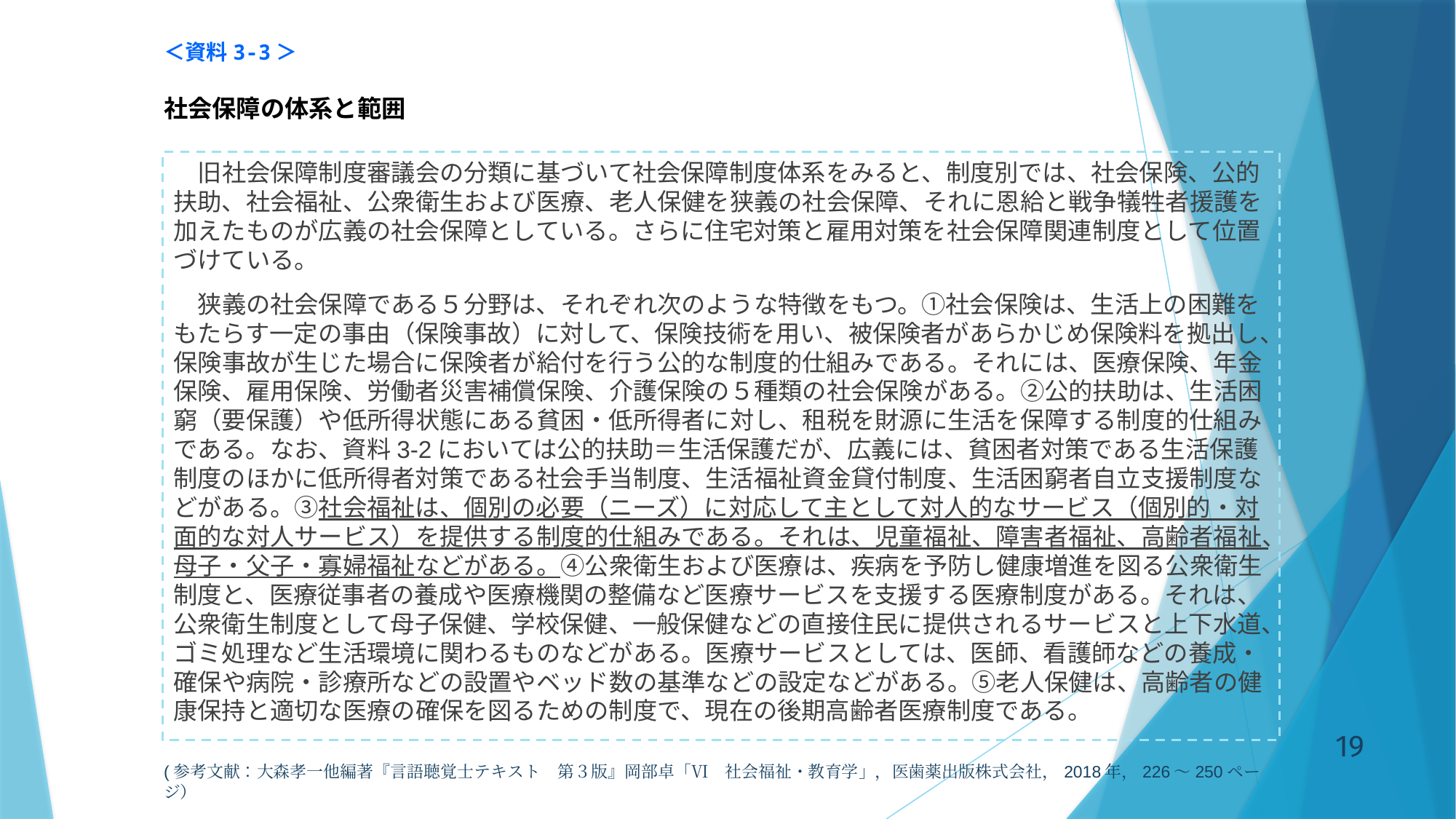

# ＜資料3-3＞ 社会保障の体系と範囲
　旧社会保障制度審議会の分類に基づいて社会保障制度体系をみると、制度別では、社会保険、公的扶助、社会福祉、公衆衛生および医療、老人保健を狭義の社会保障、それに恩給と戦争犠牲者援護を加えたものが広義の社会保障としている。さらに住宅対策と雇用対策を社会保障関連制度として位置づけている。
　狭義の社会保障である５分野は、それぞれ次のような特徴をもつ。①社会保険は、生活上の困難をもたらす一定の事由（保険事故）に対して、保険技術を用い、被保険者があらかじめ保険料を拠出し、保険事故が生じた場合に保険者が給付を行う公的な制度的仕組みである。それには、医療保険、年金保険、雇用保険、労働者災害補償保険、介護保険の５種類の社会保険がある。②公的扶助は、生活困窮（要保護）や低所得状態にある貧困・低所得者に対し、租税を財源に生活を保障する制度的仕組みである。なお、資料3-2においては公的扶助＝生活保護だが、広義には、貧困者対策である生活保護制度のほかに低所得者対策である社会手当制度、生活福祉資金貸付制度、生活困窮者自立支援制度などがある。③社会福祉は、個別の必要（ニーズ）に対応して主として対人的なサービス（個別的・対面的な対人サービス）を提供する制度的仕組みである。それは、児童福祉、障害者福祉、高齢者福祉、母子・父子・寡婦福祉などがある。④公衆衛生および医療は、疾病を予防し健康増進を図る公衆衛生制度と、医療従事者の養成や医療機関の整備など医療サービスを支援する医療制度がある。それは、公衆衛生制度として母子保健、学校保健、一般保健などの直接住民に提供されるサービスと上下水道、ゴミ処理など生活環境に関わるものなどがある。医療サービスとしては、医師、看護師などの養成・確保や病院・診療所などの設置やベッド数の基準などの設定などがある。⑤老人保健は、高齢者の健康保持と適切な医療の確保を図るための制度で、現在の後期高齢者医療制度である。
19
(参考文献：大森孝一他編著『言語聴覚士テキスト　第３版』岡部卓「Ⅵ　社会福祉・教育学」，医歯薬出版株式会社，2018年，226～250ページ）